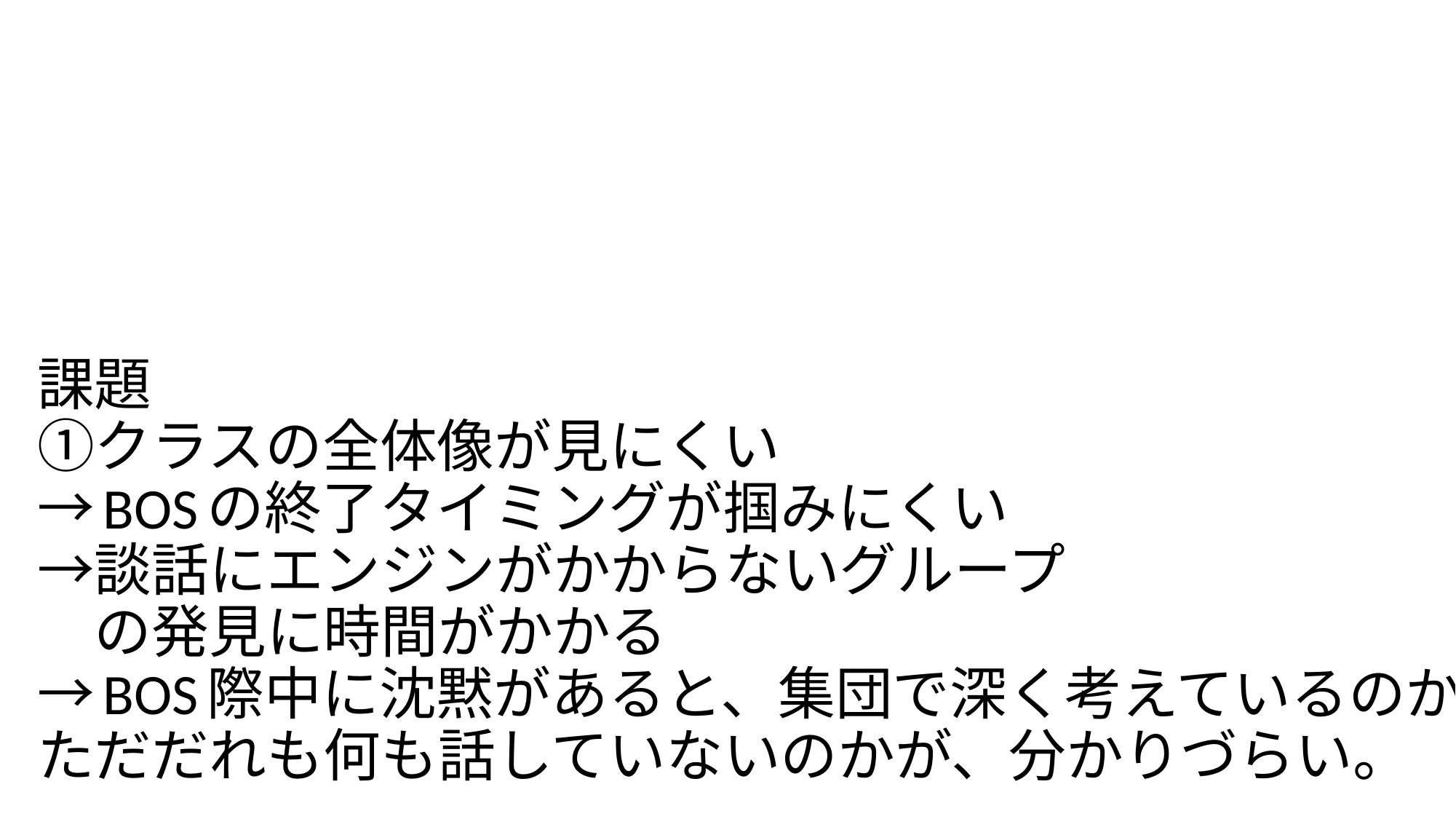

# 課題 ①クラスの全体像が見にくい →BOSの終了タイミングが掴みにくい →談話にエンジンがかからないグループ 　の発見に時間がかかる →BOS際中に沈黙があると、集団で深く考えているのか、ただだれも何も話していないのかが、分かりづらい。